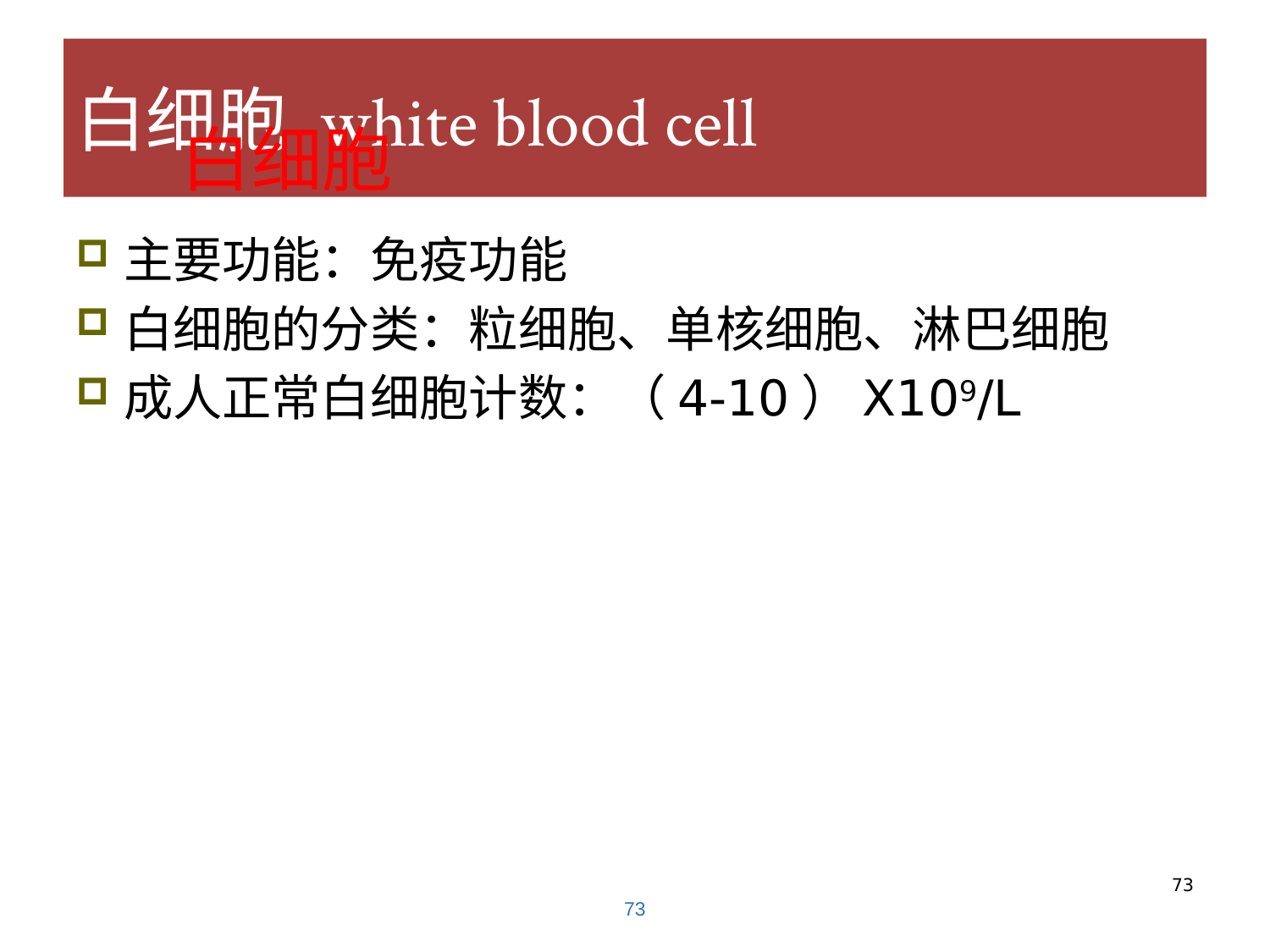

# 白细胞 white blood cell
主要功能：免疫功能
白细胞的分类：粒细胞、单核细胞、淋巴细胞
成人正常白细胞计数：（4-10）X109/L

白细胞
73
73